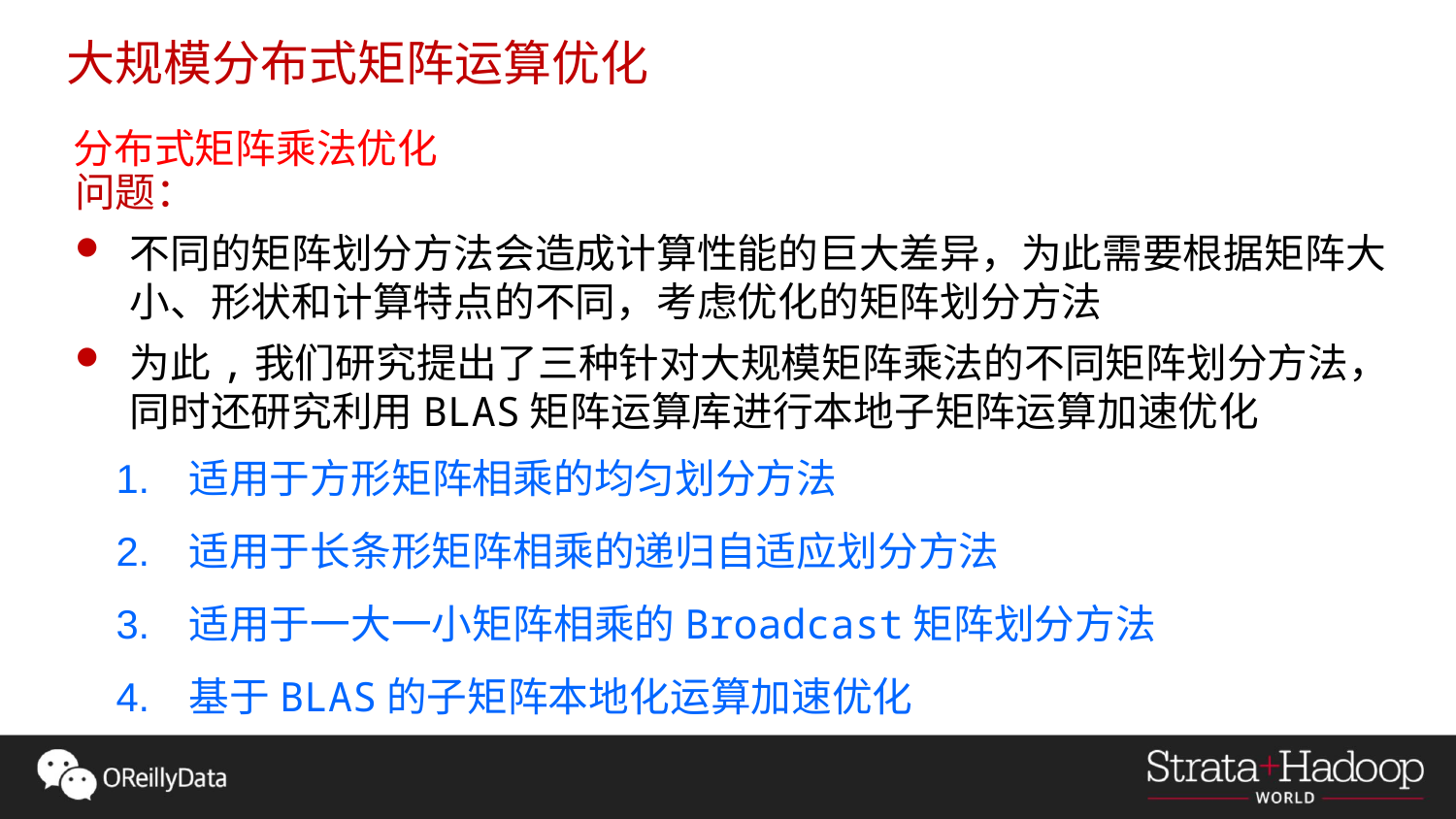

大规模分布式矩阵运算优化
分布式矩阵乘法优化

问题：
不同的矩阵划分方法会造成计算性能的巨大差异，为此需要根据矩阵大小、形状和计算特点的不同，考虑优化的矩阵划分方法
为此,我们研究提出了三种针对大规模矩阵乘法的不同矩阵划分方法，同时还研究利用BLAS矩阵运算库进行本地子矩阵运算加速优化
适用于方形矩阵相乘的均匀划分方法
适用于长条形矩阵相乘的递归自适应划分方法
适用于一大一小矩阵相乘的Broadcast矩阵划分方法
基于BLAS的子矩阵本地化运算加速优化